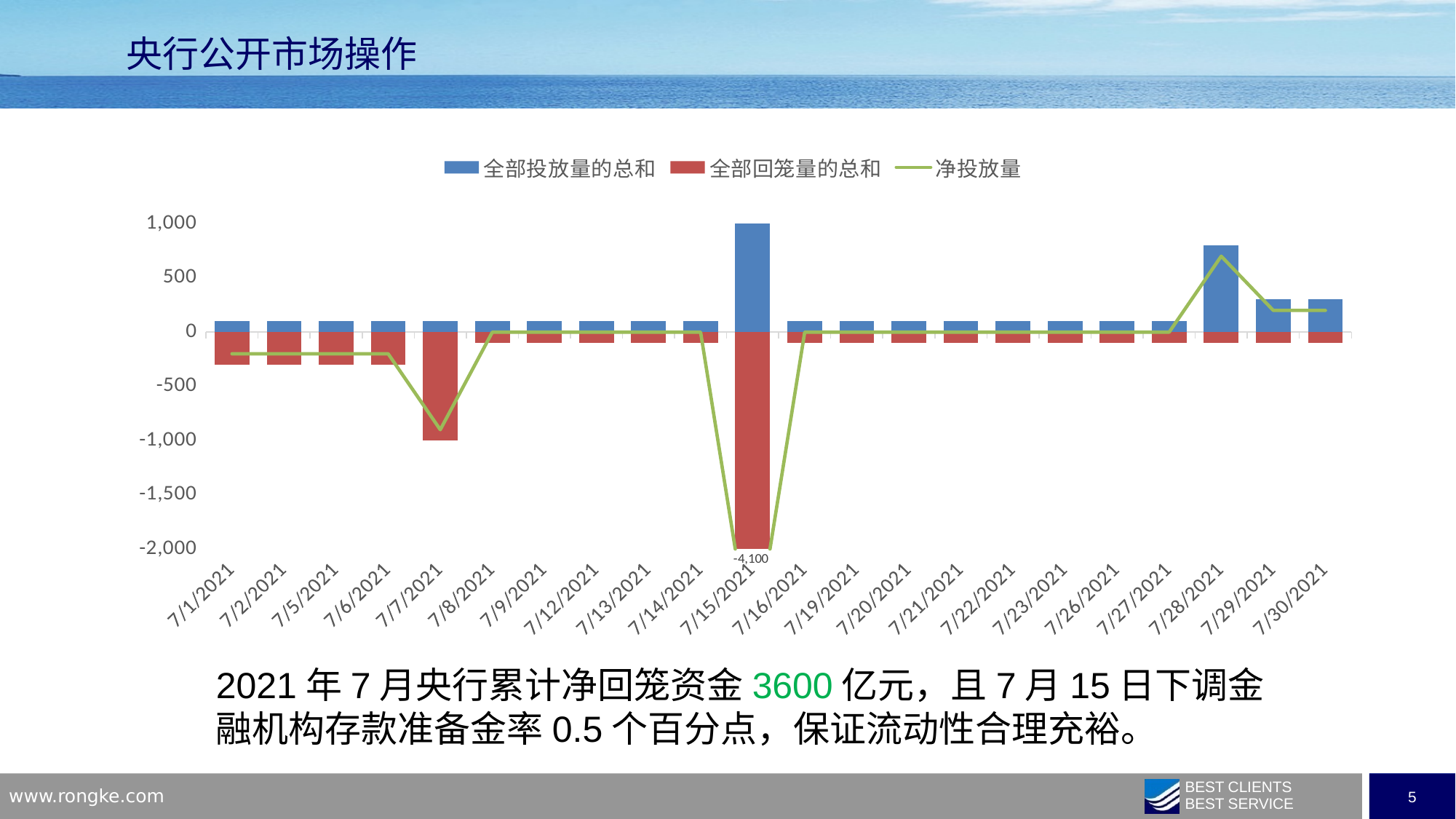

# 央行公开市场操作

### Chart

| Category | 全部投放量的总和 | 全部回笼量的总和 | 净投放量 |
|---|---|---|---|
| 44378 | 100.0 | -300.0 | -200.0 |
| 44379 | 100.0 | -300.0 | -200.0 |
| 44382 | 100.0 | -300.0 | -200.0 |
| 44383 | 100.0 | -300.0 | -200.0 |
| 44384 | 100.0 | -1000.0 | -900.0 |
| 44385 | 100.0 | -100.0 | 0.0 |
| 44386 | 100.0 | -100.0 | 0.0 |
| 44389 | 100.0 | -100.0 | 0.0 |
| 44390 | 100.0 | -100.0 | 0.0 |
| 44391 | 100.0 | -100.0 | 0.0 |
| 44392 | 1100.0 | -4100.0 | -3000.0 |
| 44393 | 100.0 | -100.0 | 0.0 |
| 44396 | 100.0 | -100.0 | 0.0 |
| 44397 | 100.0 | -100.0 | 0.0 |
| 44398 | 100.0 | -100.0 | 0.0 |
| 44399 | 100.0 | -100.0 | 0.0 |
| 44400 | 100.0 | -100.0 | 0.0 |
| 44403 | 100.0 | -100.0 | 0.0 |
| 44404 | 100.0 | -100.0 | 0.0 |
| 44405 | 800.0 | -100.0 | 700.0 |
| 44406 | 300.0 | -100.0 | 200.0 |
| 44407 | 300.0 | -100.0 | 200.0 |
2021年7月央行累计净回笼资金3600亿元，且7月15日下调金融机构存款准备金率0.5个百分点，保证流动性合理充裕。